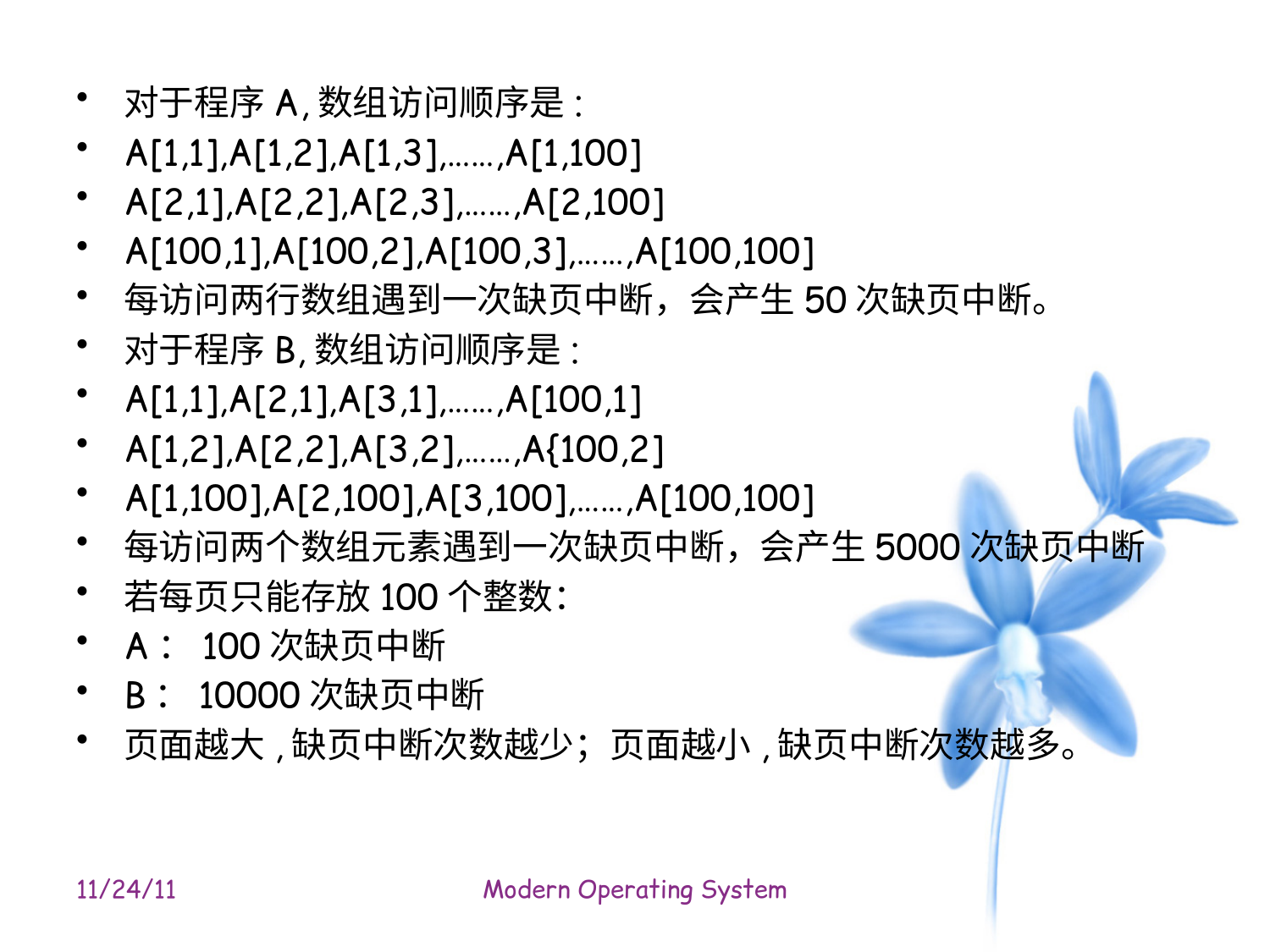

对于程序A,数组访问顺序是:
A[1,1],A[1,2],A[1,3],……,A[1,100]
A[2,1],A[2,2],A[2,3],……,A[2,100]
A[100,1],A[100,2],A[100,3],……,A[100,100]
每访问两行数组遇到一次缺页中断，会产生50次缺页中断。
对于程序B,数组访问顺序是:
A[1,1],A[2,1],A[3,1],……,A[100,1]
A[1,2],A[2,2],A[3,2],……,A{100,2]
A[1,100],A[2,100],A[3,100],……,A[100,100]
每访问两个数组元素遇到一次缺页中断，会产生5000次缺页中断
若每页只能存放100个整数：
A：100次缺页中断
B：10000次缺页中断
页面越大,缺页中断次数越少；页面越小,缺页中断次数越多。
11/24/11
Modern Operating System